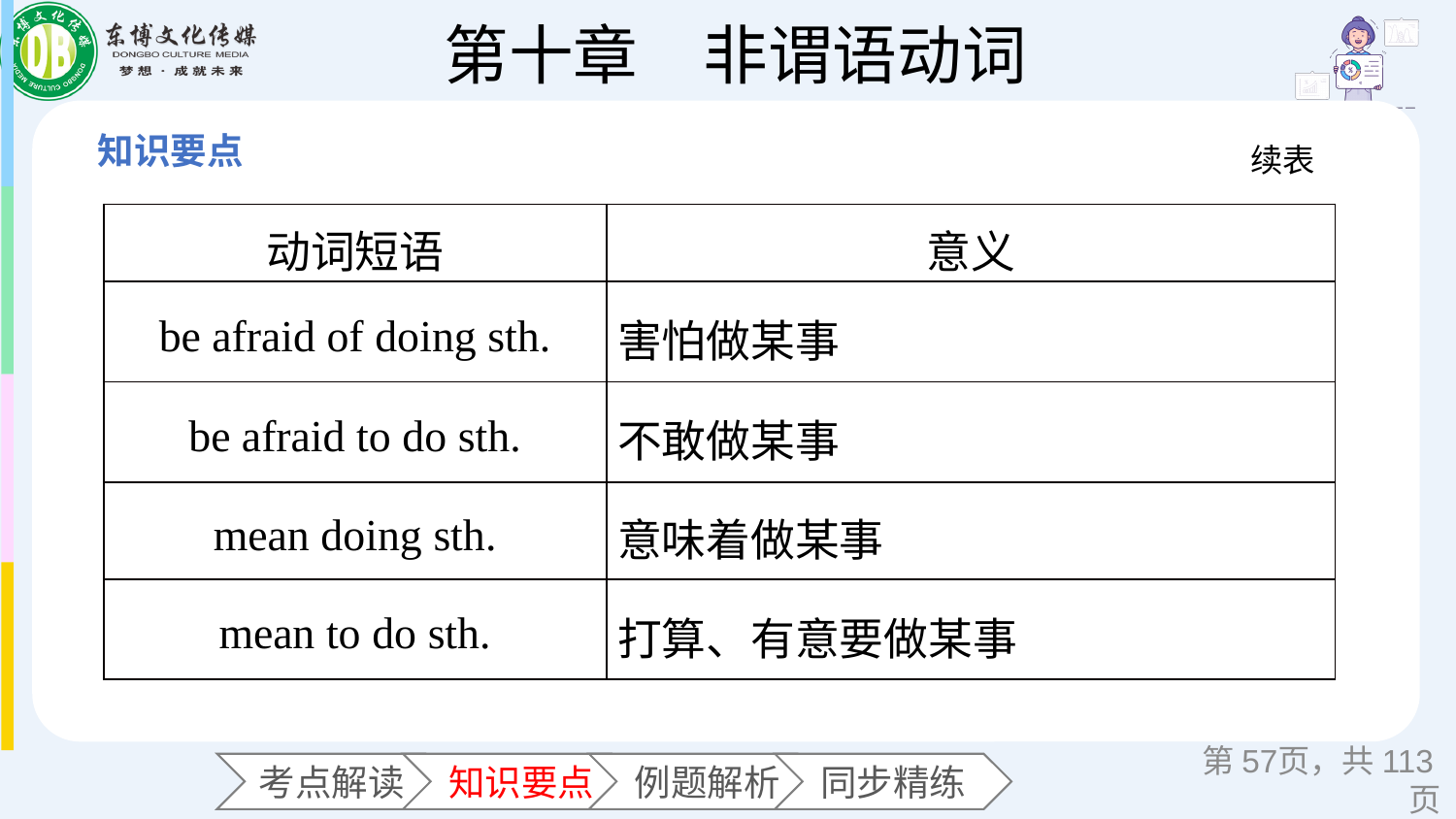

续表
| 动词短语 | 意义 |
| --- | --- |
| be afraid of doing sth. | 害怕做某事 |
| be afraid to do sth. | 不敢做某事 |
| mean doing sth. | 意味着做某事 |
| mean to do sth. | 打算、有意要做某事 |
第57页，共113页